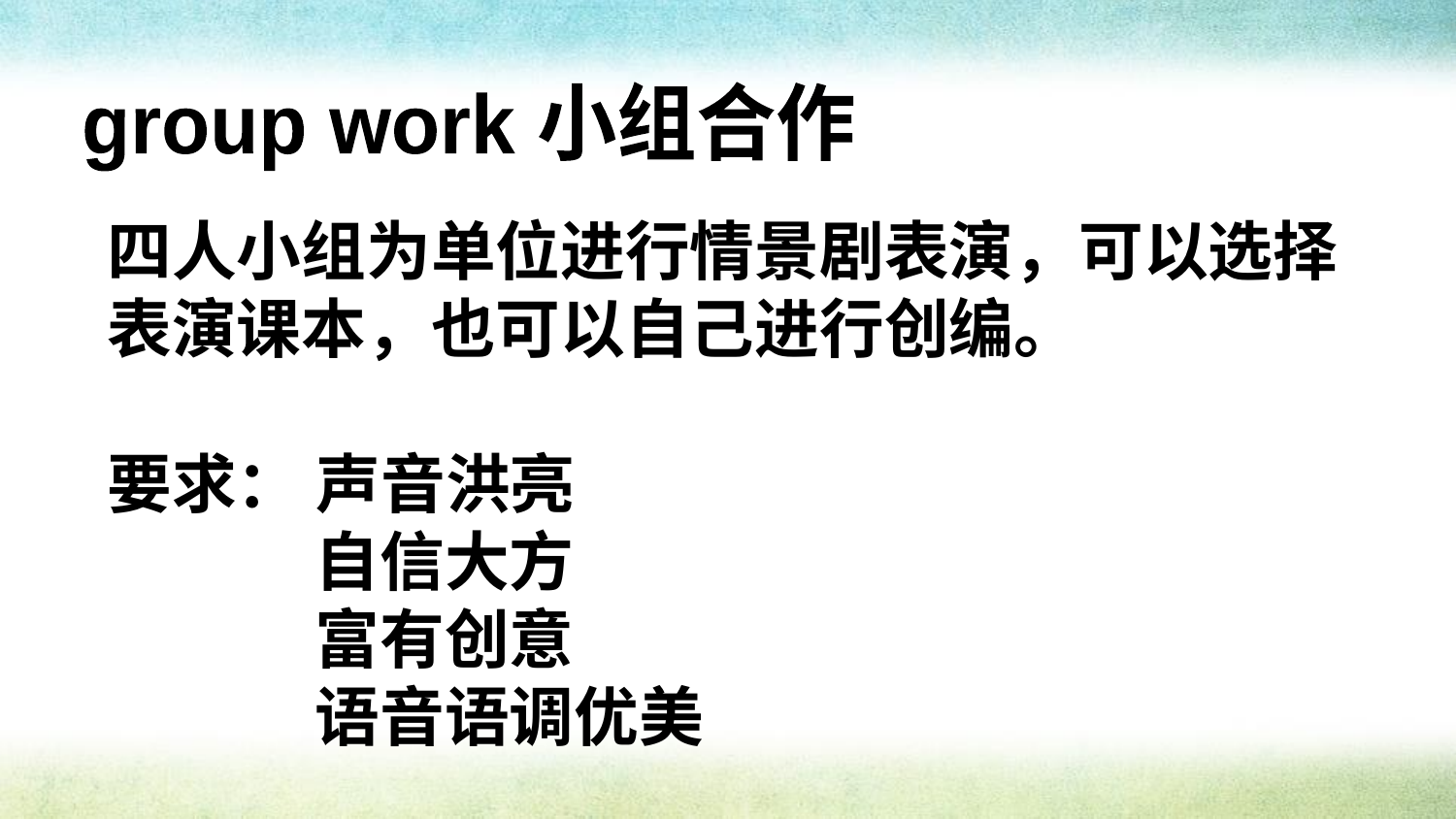

group work 小组合作
四人小组为单位进行情景剧表演，可以选择
表演课本，也可以自己进行创编。

要求： 声音洪亮
             自信大方
             富有创意
             语音语调优美